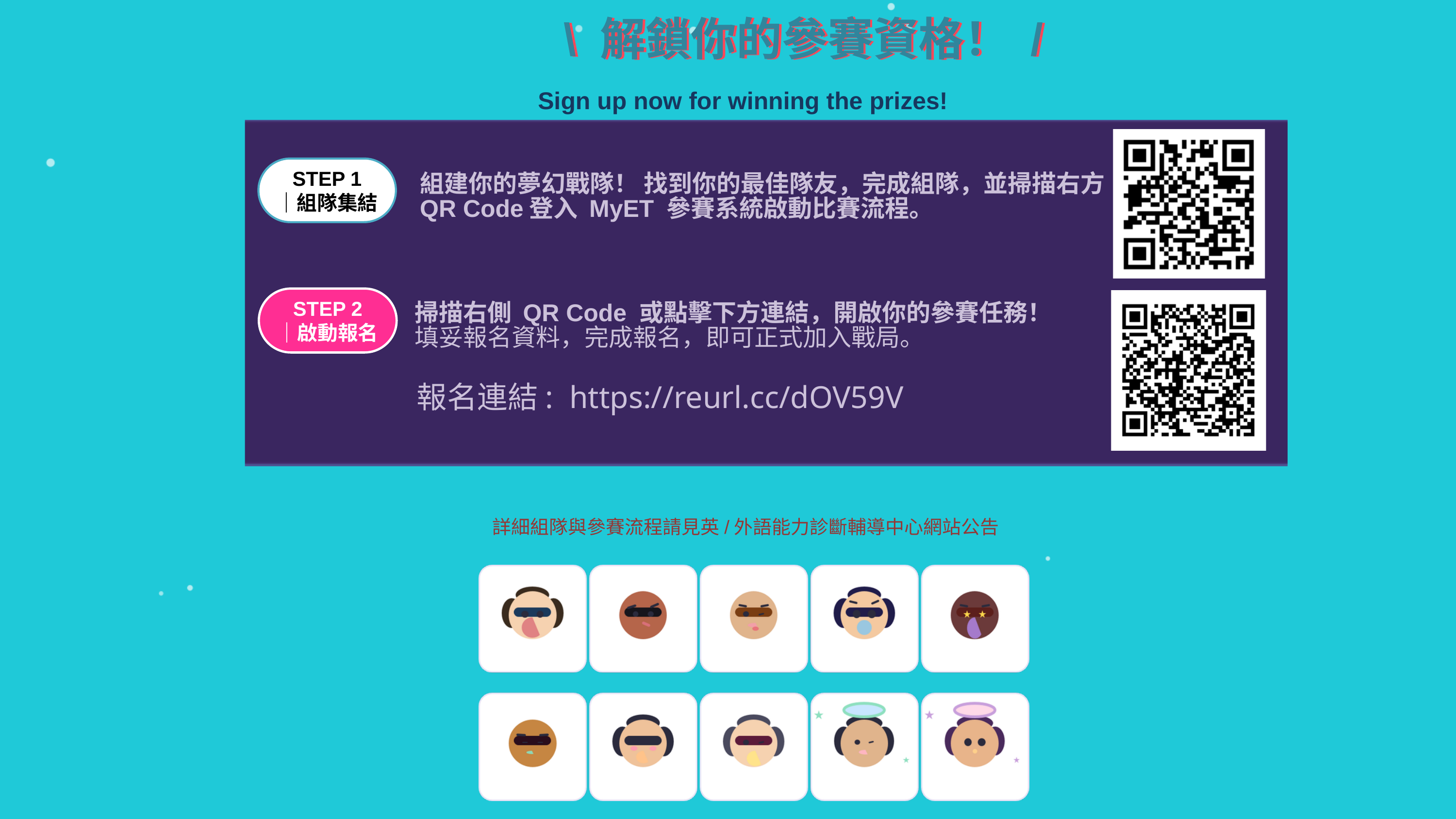

\ 解鎖你的參賽資格！ /

\ 解鎖你的參賽資格！ /

Sign up now for winning the prizes!

組建你的夢幻戰隊！ 找到你的最佳隊友，完成組隊，並掃描右方QR Code登入 MyET 參賽系統啟動比賽流程。

STEP 1
｜組隊集結

掃描右側 QR Code 或點擊下方連結，開啟你的參賽任務！
填妥報名資料，完成報名，即可正式加入戰局。

STEP 2
｜啟動報名

報名連結:  https://reurl.cc/dOV59V

詳細組隊與參賽流程請見英/外語能力診斷輔導中心網站公告